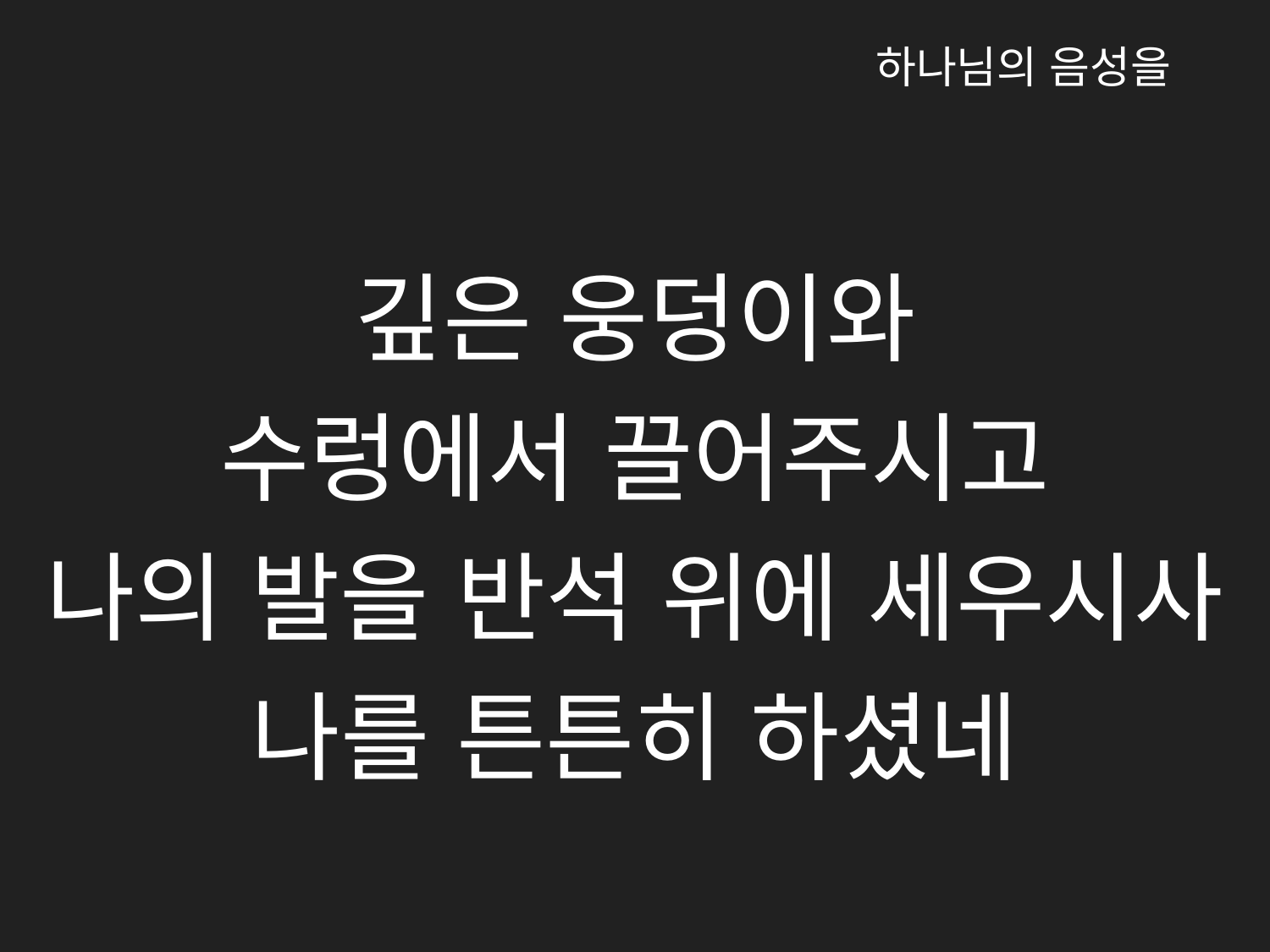

하나님의 음성을
깊은 웅덩이와
수렁에서 끌어주시고
나의 발을 반석 위에 세우시사
나를 튼튼히 하셨네